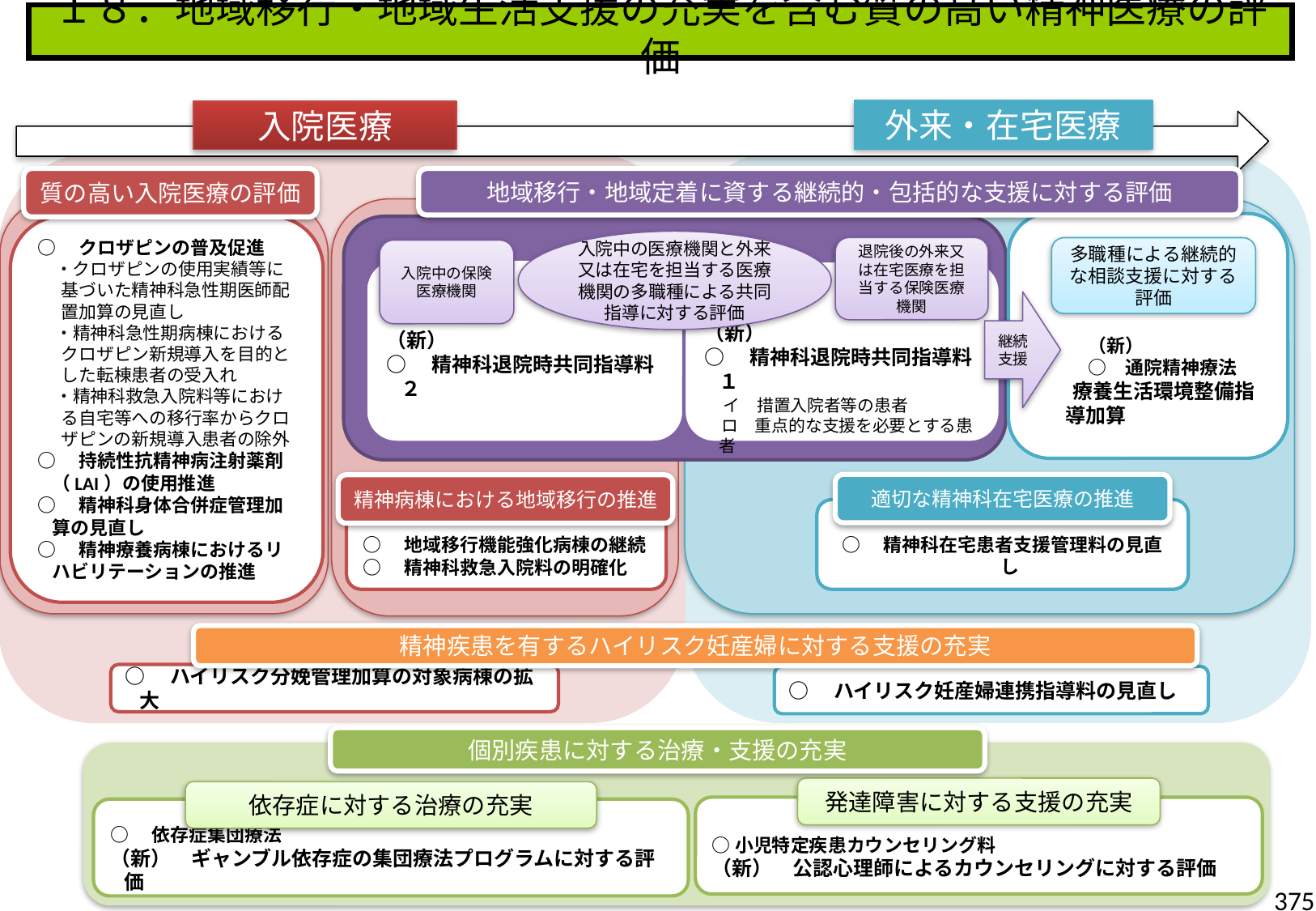

１８．地域移行・地域生活支援の充実を含む質の高い精神医療の評価
外来・在宅医療
入院医療

質の高い入院医療の評価
地域移行・地域定着に資する継続的・包括的な支援に対する評価

　　　（新）
　　　○　通院精神療法
　　療養生活環境整備指導加算
○　クロザピンの普及促進
　・クロザピンの使用実績等に基づいた精神科急性期医師配置加算の見直し
　・精神科急性期病棟におけるクロザピン新規導入を目的とした転棟患者の受入れ
　・精神科救急入院料等における自宅等への移行率からクロザピンの新規導入患者の除外
○　持続性抗精神病注射薬剤（LAI）の使用推進
○　精神科身体合併症管理加算の見直し
○　精神療養病棟におけるリハビリテーションの推進

入院中の医療機関と外来又は在宅を担当する医療機関の多職種による共同指導に対する評価
退院後の外来又は在宅医療を担当する保険医療機関
多職種による継続的な相談支援に対する評価
入院中の保険医療機関

（新）
○　精神科退院時共同指導料２

（新）
○　精神科退院時共同指導料１
　イ　措置入院者等の患者
　ロ　重点的な支援を必要とする患者

継続支援
適切な精神科在宅医療の推進
精神病棟における地域移行の推進

○　精神科在宅患者支援管理料の見直し

○　地域移行機能強化病棟の継続
○　精神科救急入院料の明確化
精神疾患を有するハイリスク妊産婦に対する支援の充実
○　ハイリスク分娩管理加算の対象病棟の拡大
○　ハイリスク妊産婦連携指導料の見直し
個別疾患に対する治療・支援の充実

発達障害に対する支援の充実
依存症に対する治療の充実

○小児特定疾患カウンセリング料
（新）　公認心理師によるカウンセリングに対する評価

○　依存症集団療法
（新）　ギャンブル依存症の集団療法プログラムに対する評価
375